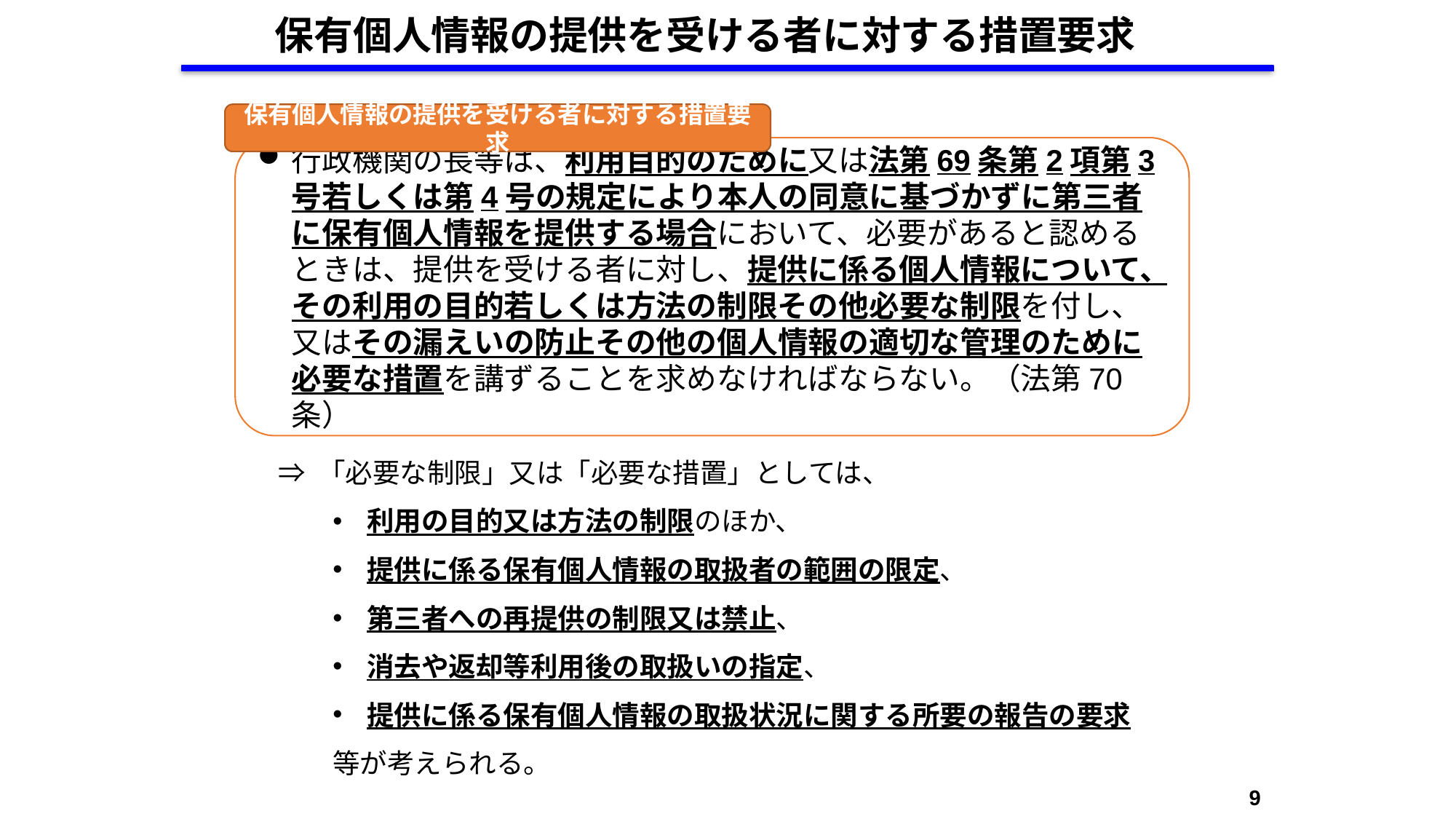

保有個人情報の提供を受ける者に対する措置要求

保有個人情報の提供を受ける者に対する措置要求
行政機関の長等は、利用目的のために又は法第69条第2項第3号若しくは第4号の規定により本人の同意に基づかずに第三者に保有個人情報を提供する場合において、必要があると認めるときは、提供を受ける者に対し、提供に係る個人情報について、その利用の目的若しくは方法の制限その他必要な制限を付し、又はその漏えいの防止その他の個人情報の適切な管理のために必要な措置を講ずることを求めなければならない。（法第70条）
⇒ 「必要な制限」又は「必要な措置」としては、
利用の目的又は方法の制限のほか、
提供に係る保有個人情報の取扱者の範囲の限定、
第三者への再提供の制限又は禁止、
消去や返却等利用後の取扱いの指定、
提供に係る保有個人情報の取扱状況に関する所要の報告の要求
等が考えられる。
9